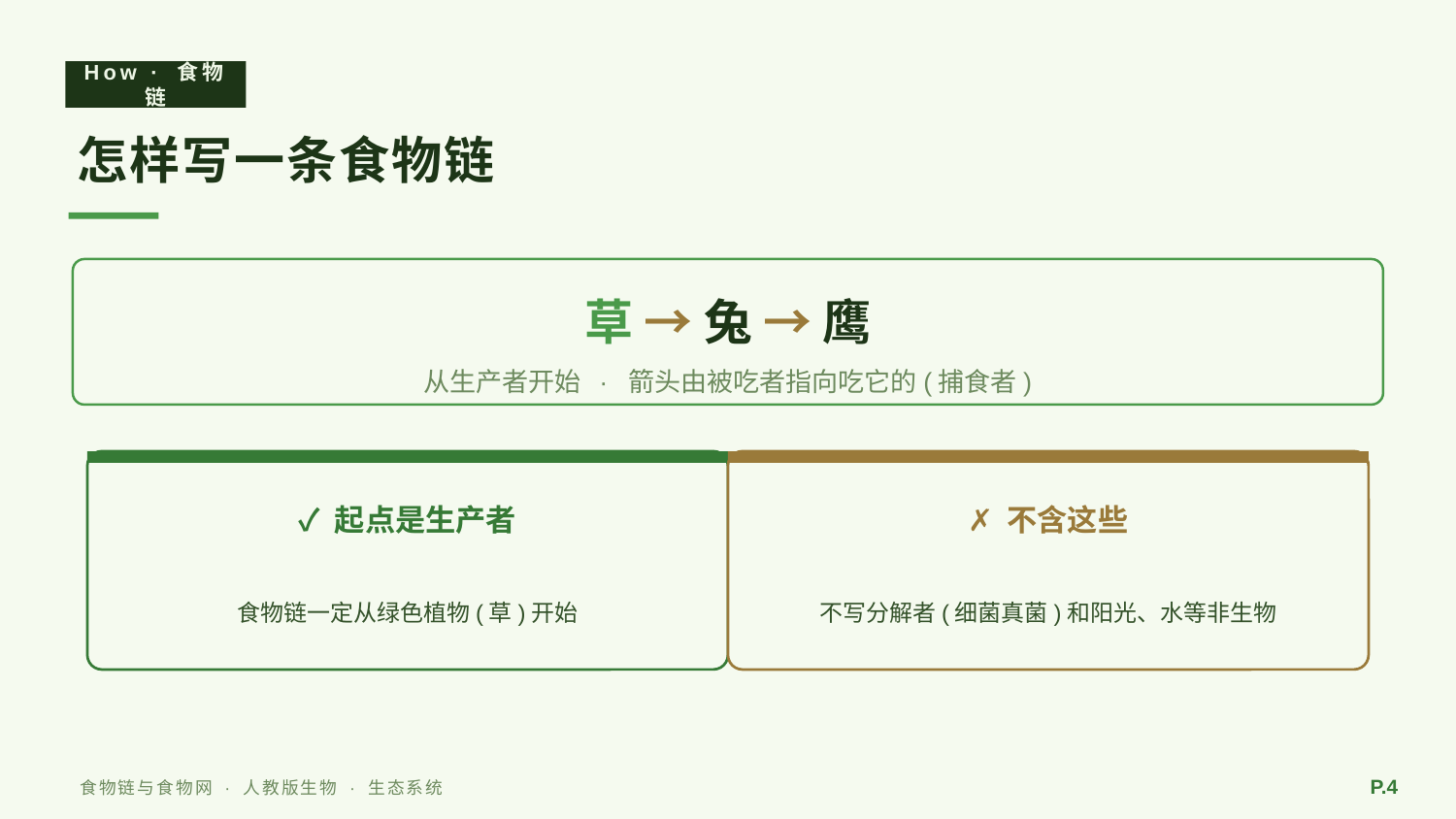

How · 食物链

怎样写一条食物链

草 → 兔 → 鹰
从生产者开始  ·  箭头由被吃者指向吃它的(捕食者)

✓ 起点是生产者
✗ 不含这些
食物链一定从绿色植物(草)开始
不写分解者(细菌真菌)和阳光、水等非生物
P.4
食物链与食物网 · 人教版生物 · 生态系统